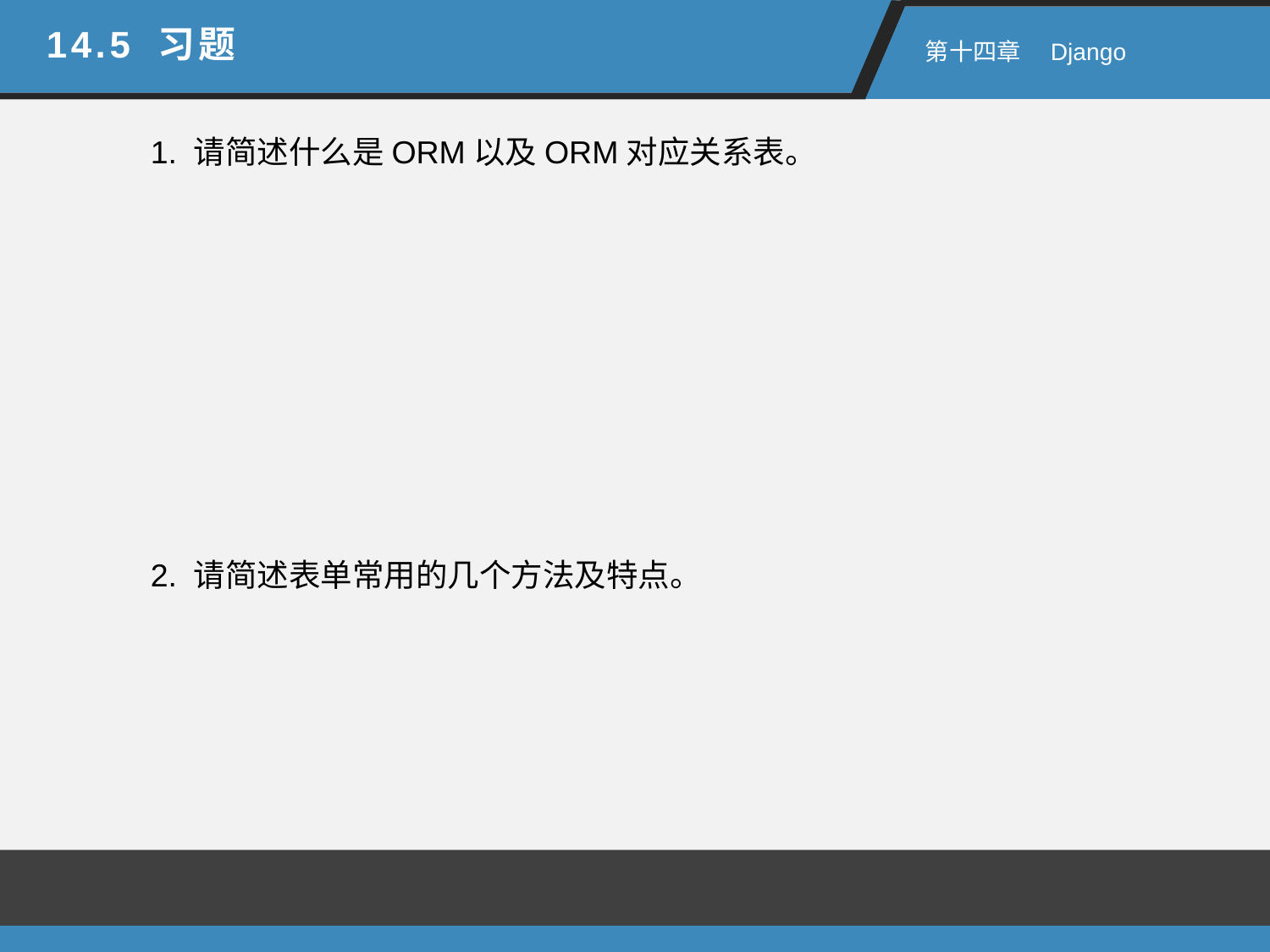

14.5 习题
  第十四章　Django
1. 请简述什么是ORM以及ORM对应关系表。

2. 请简述表单常用的几个方法及特点。